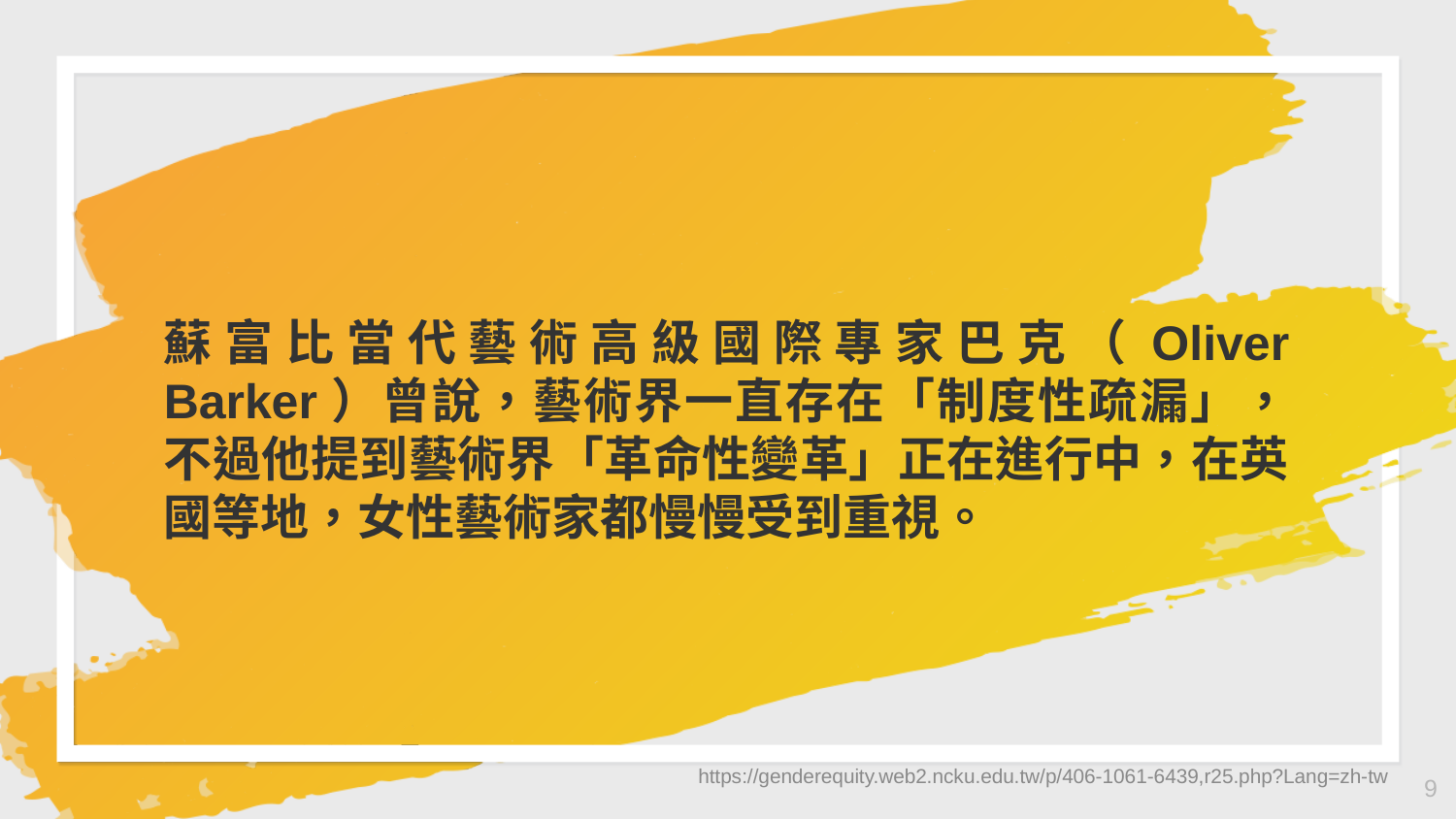

蘇富比當代藝術高級國際專家巴克（Oliver Barker）曾說，藝術界一直存在「制度性疏漏」，不過他提到藝術界「革命性變革」正在進行中，在英國等地，女性藝術家都慢慢受到重視。
https://genderequity.web2.ncku.edu.tw/p/406-1061-6439,r25.php?Lang=zh-tw
9